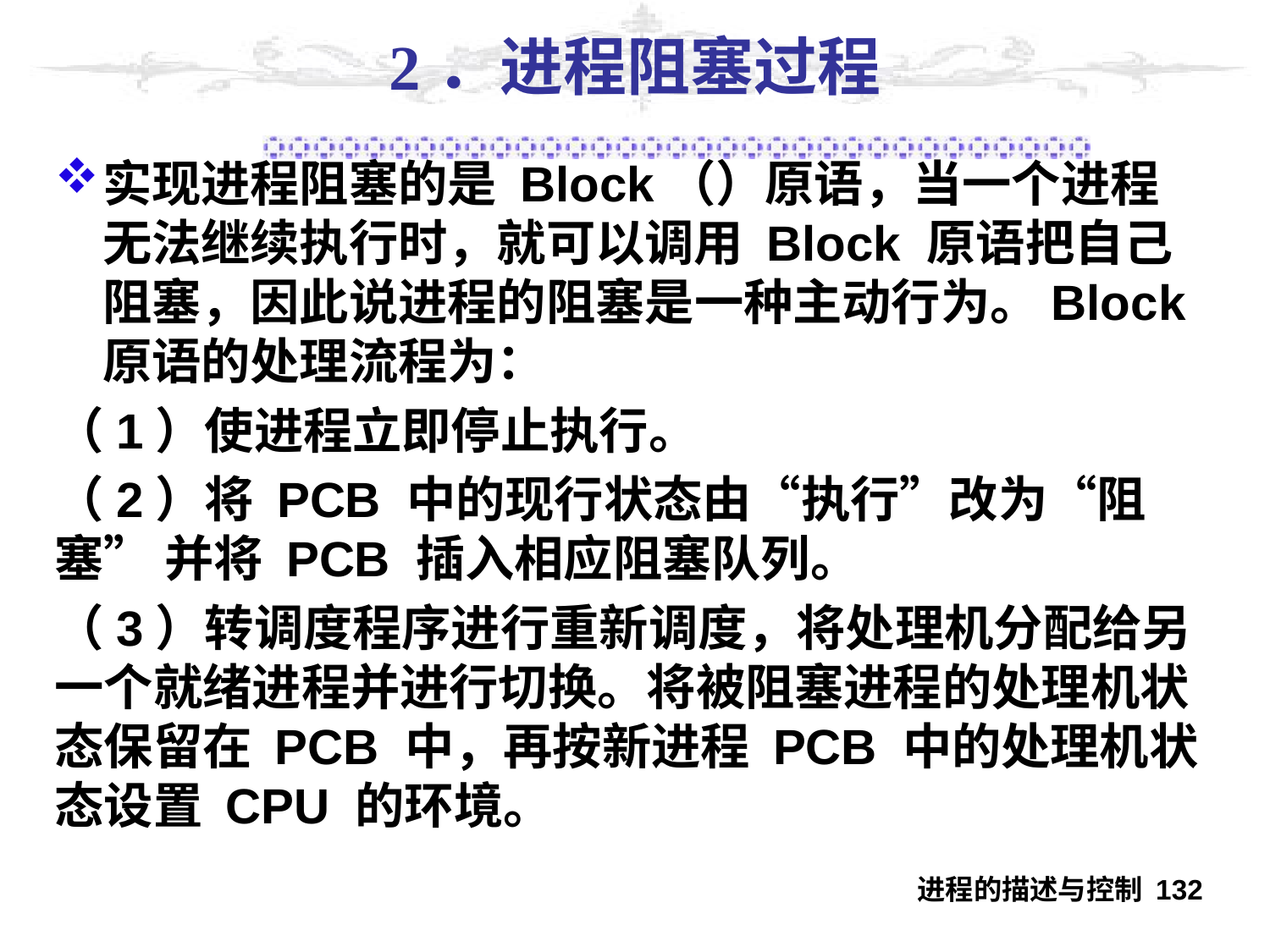

# 2．进程阻塞过程
实现进程阻塞的是 Block（）原语，当一个进程无法继续执行时，就可以调用 Block 原语把自己阻塞，因此说进程的阻塞是一种主动行为。Block 原语的处理流程为：
（1）使进程立即停止执行。
（2）将 PCB 中的现行状态由“执行”改为“阻塞” 并将 PCB 插入相应阻塞队列。
（3）转调度程序进行重新调度，将处理机分配给另一个就绪进程并进行切换。将被阻塞进程的处理机状态保留在 PCB 中，再按新进程 PCB 中的处理机状态设置 CPU 的环境。